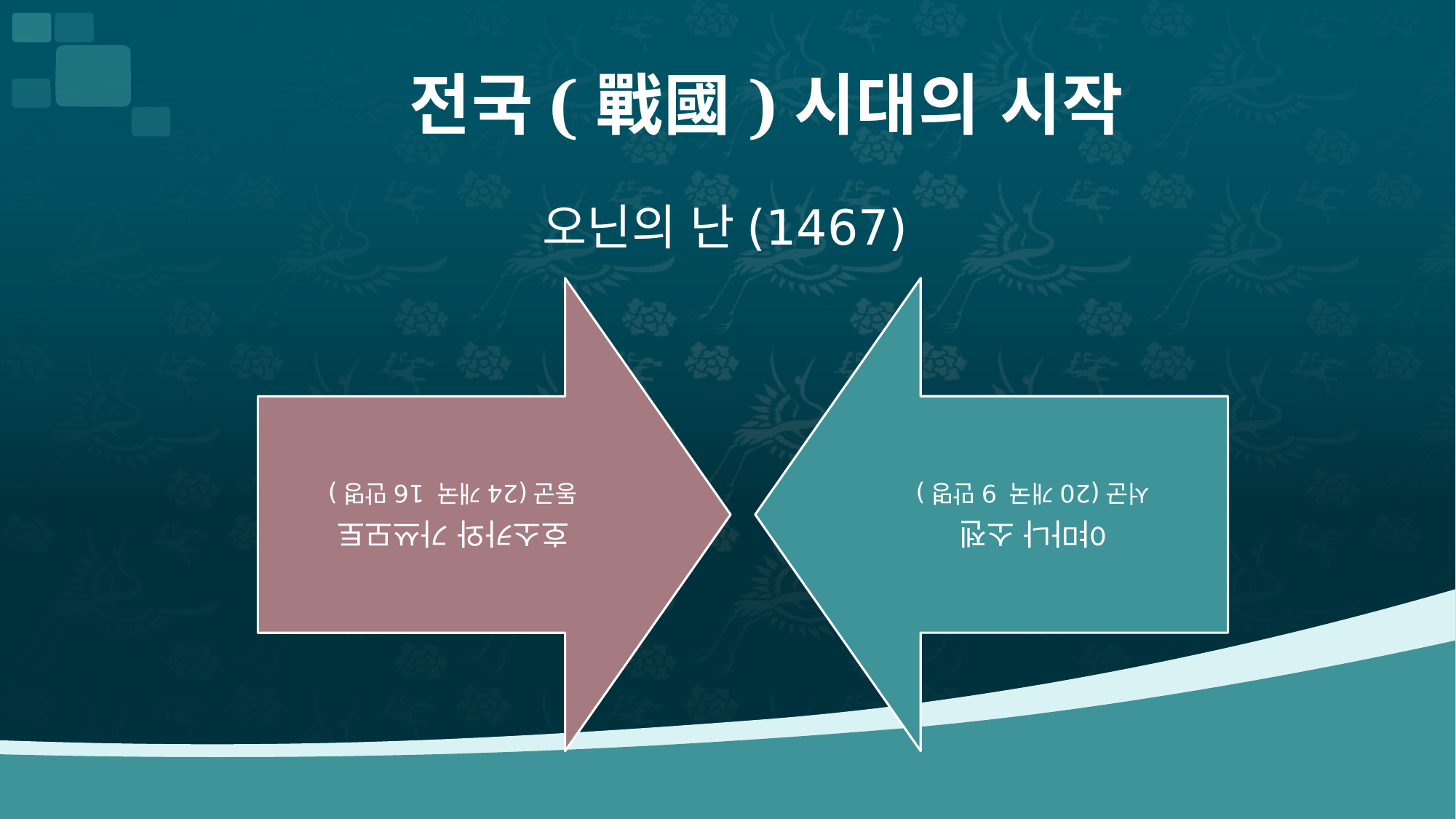

# 전국(戰國)시대의 시작
오닌의 난(1467)
호소카와 가쓰모토
동군(24개국 16만명)
야마나 소젠
서군(20개국 9만명)